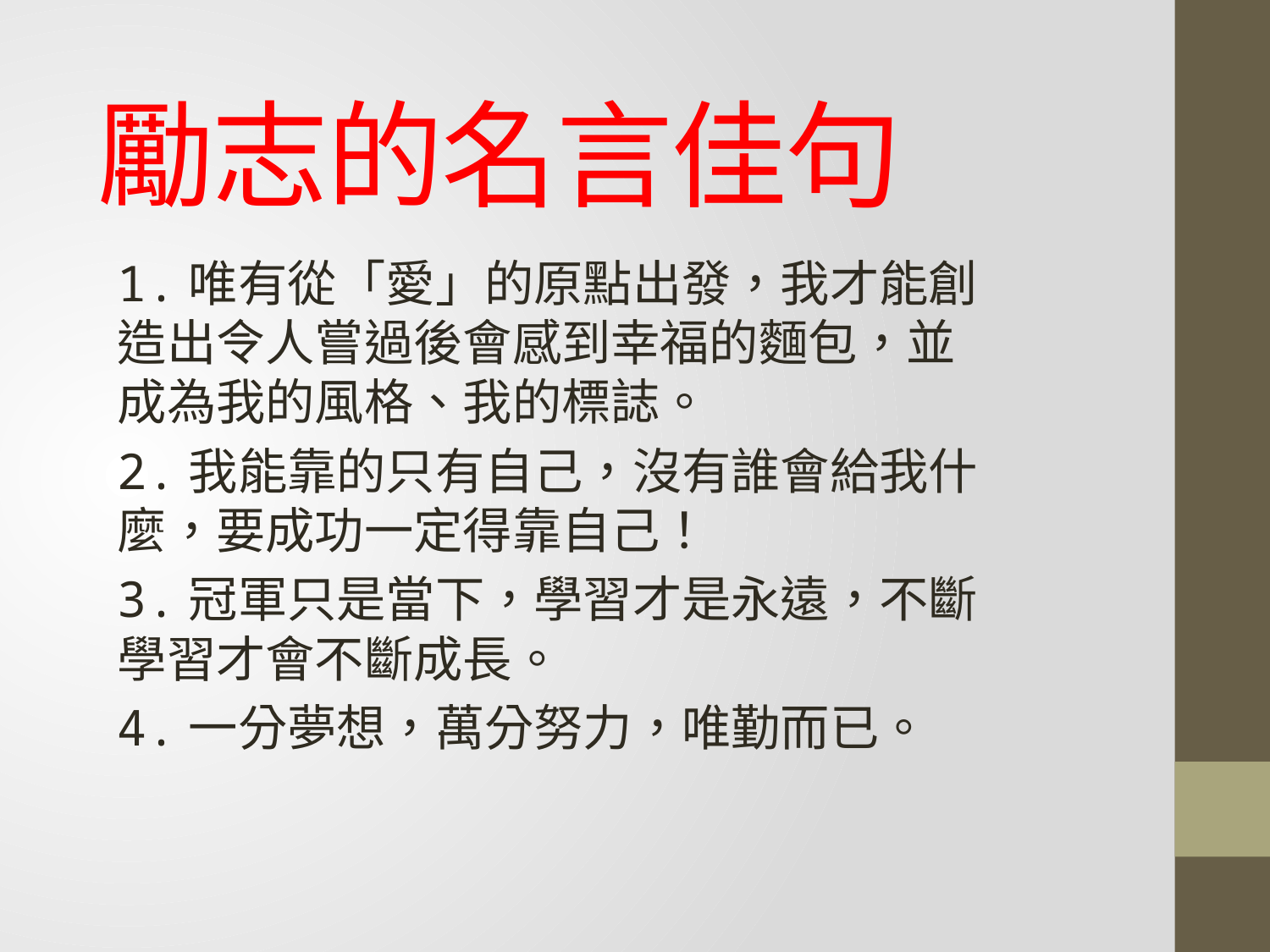

# 勵志的名言佳句
1.唯有從「愛」的原點出發，我才能創造出令人嘗過後會感到幸福的麵包，並成為我的風格、我的標誌。
2.我能靠的只有自己，沒有誰會給我什麼，要成功一定得靠自己！
3.冠軍只是當下，學習才是永遠，不斷學習才會不斷成長。
4.一分夢想，萬分努力，唯勤而已。